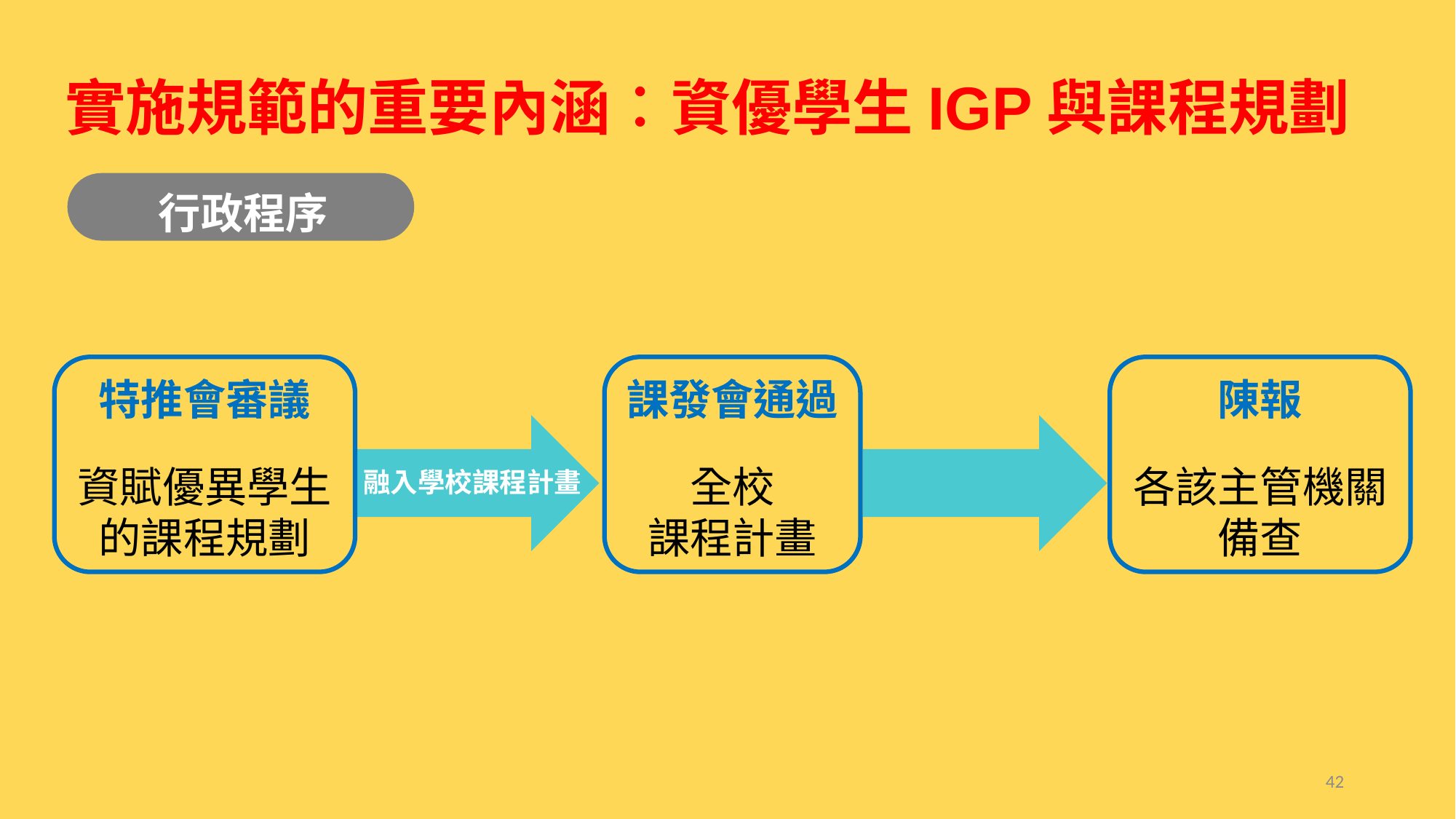

實施規範的重要內涵︰資優學生IGP與課程規劃

行政程序
特推會審議
資賦優異學生
的課程規劃
課發會通過
全校
課程計畫
陳報
各該主管機關備查

融入學校課程計畫
42